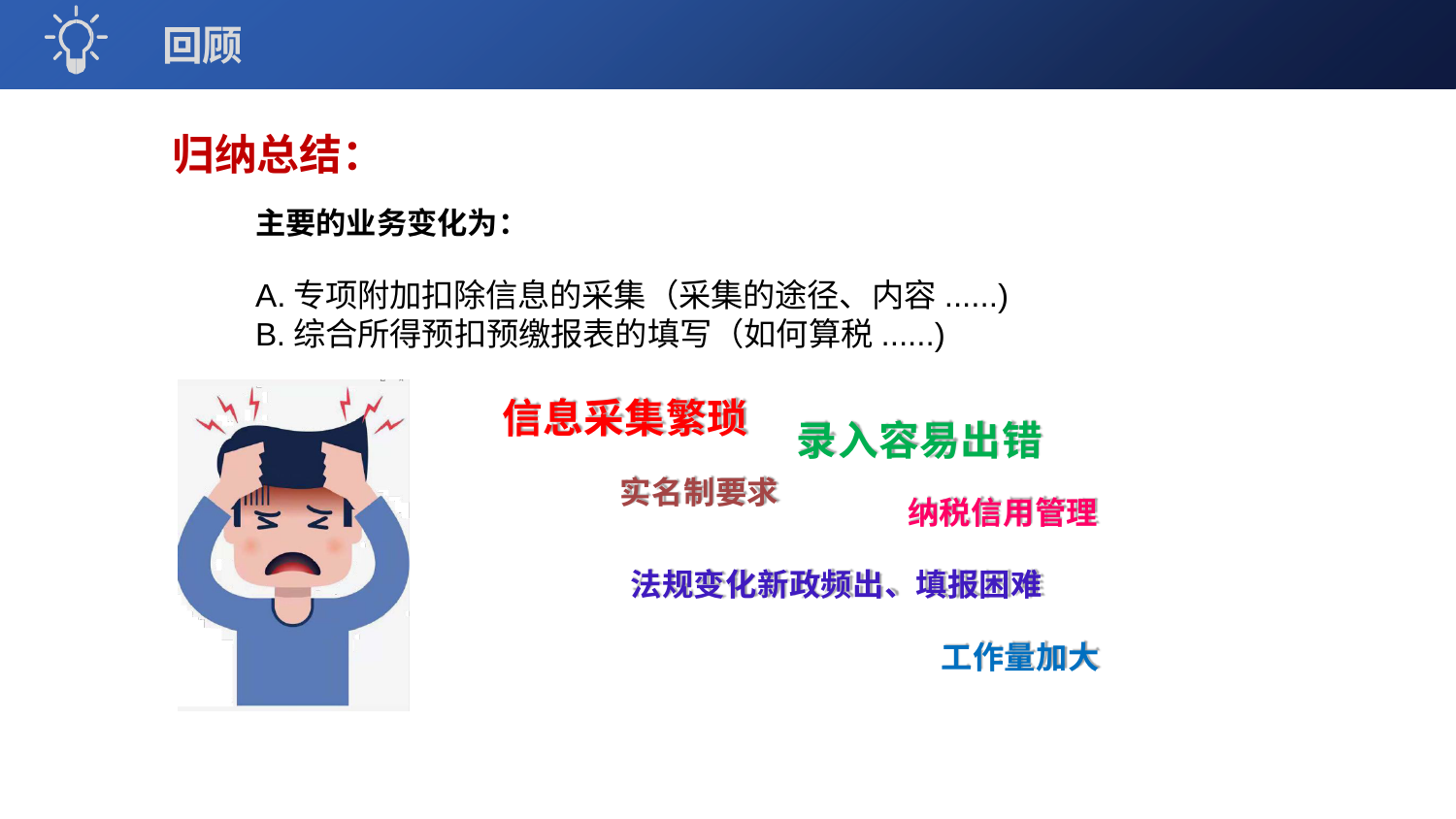

回顾
# 归纳总结：
主要的业务变化为：

A.专项附加扣除信息的采集（采集的途径、内容......)
B.综合所得预扣预缴报表的填写（如何算税......)

信息采集繁琐
实名制要求

录入容易出错
纳税信用管理

法规变化新政频出、填报困难

工作量加大